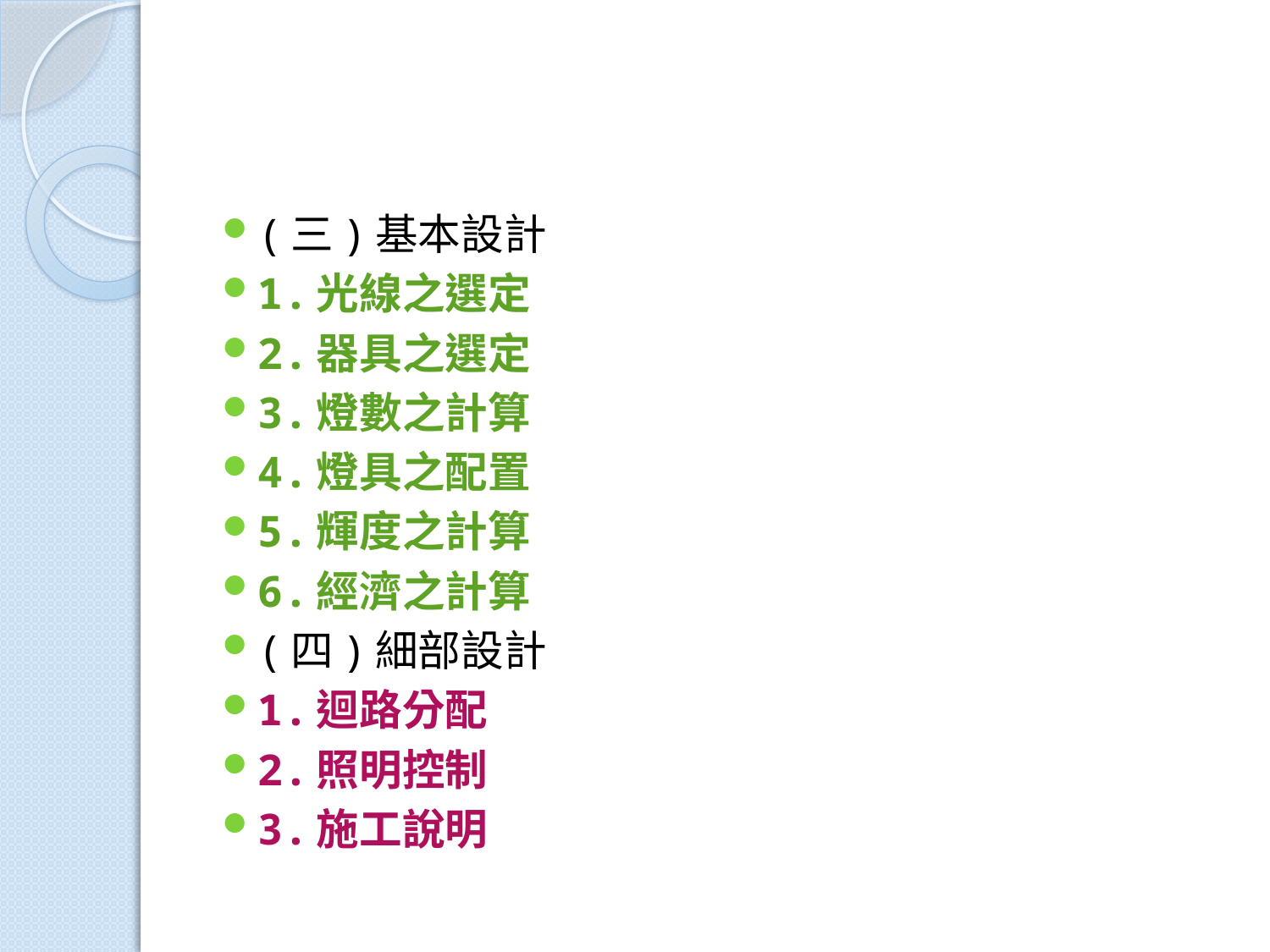

#
(三)基本設計
1.光線之選定
2.器具之選定
3.燈數之計算
4.燈具之配置
5.輝度之計算
6.經濟之計算
(四)細部設計
1.迴路分配
2.照明控制
3.施工說明